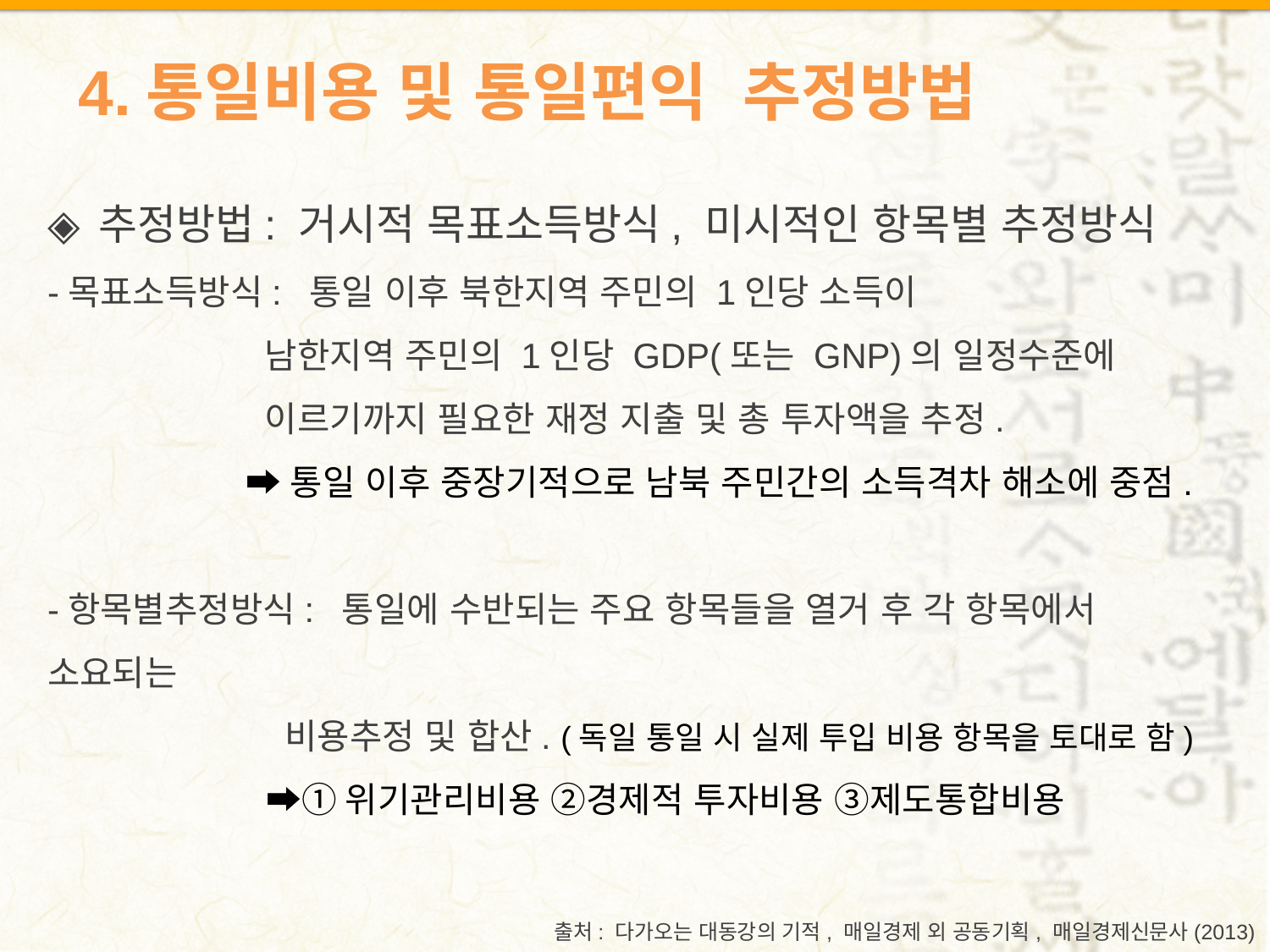

4.통일비용 및 통일편익  추정방법
◈ 추정방법: 거시적 목표소득방식, 미시적인 항목별 추정방식
-목표소득방식:  통일 이후 북한지역 주민의 1인당 소득이
                     남한지역 주민의 1인당 GDP(또는 GNP)의 일정수준에
                     이르기까지 필요한 재정 지출 및 총 투자액을 추정.
                    ➡통일 이후 중장기적으로 남북 주민간의 소득격차 해소에 중점.

-항목별추정방식:  통일에 수반되는 주요 항목들을 열거 후 각 항목에서 소요되는
                       비용추정 및 합산. (독일 통일 시 실제 투입 비용 항목을 토대로 함)
                      ➡①위기관리비용 ②경제적 투자비용 ③제도통합비용

       출처: 다가오는 대동강의 기적, 매일경제 외 공동기획, 매일경제신문사(2013)